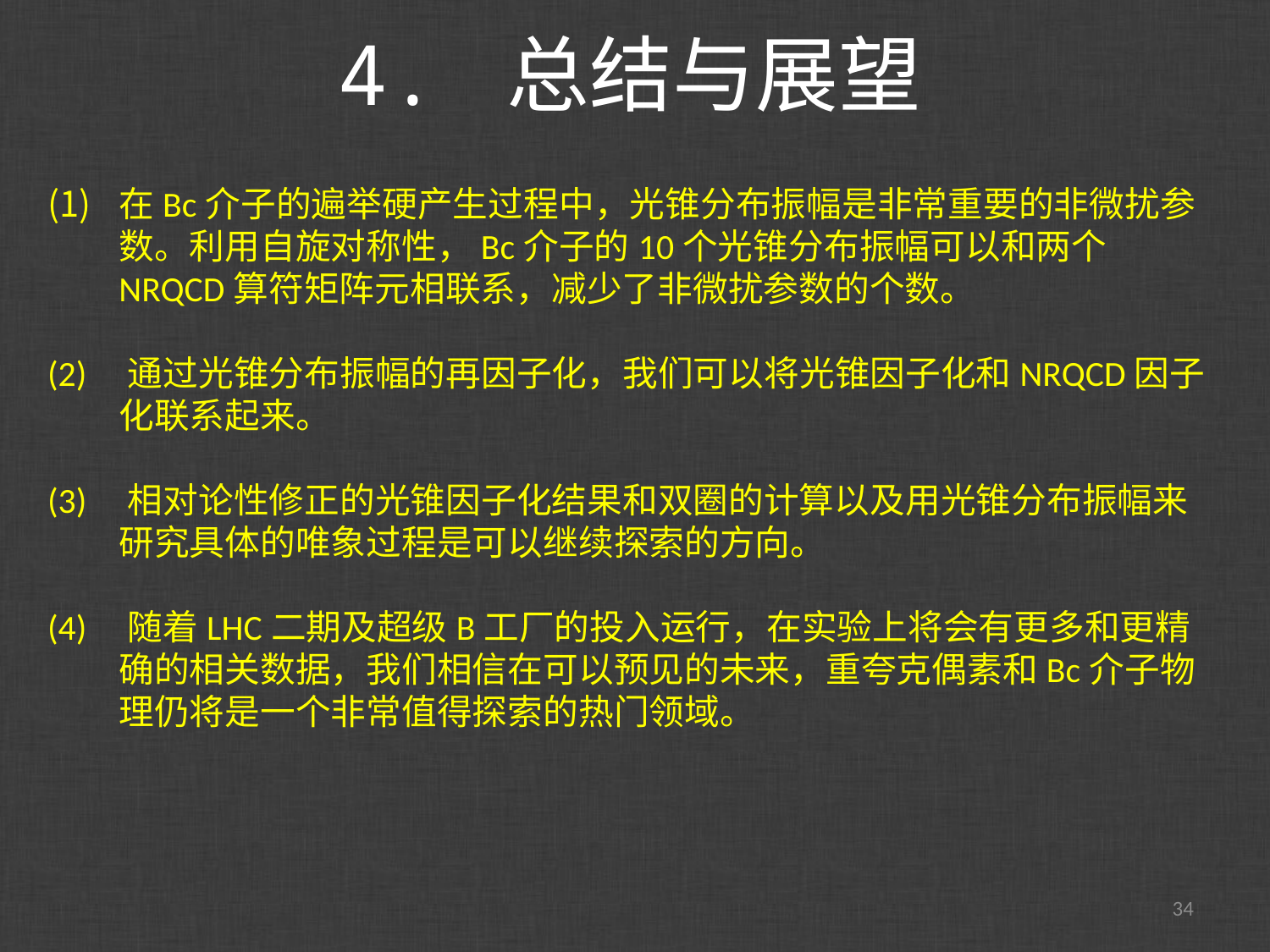

4. 总结与展望

在Bc介子的遍举硬产生过程中，光锥分布振幅是非常重要的非微扰参数。利用自旋对称性，Bc介子的10个光锥分布振幅可以和两个NRQCD算符矩阵元相联系，减少了非微扰参数的个数。

(2)    通过光锥分布振幅的再因子化，我们可以将光锥因子化和NRQCD因子化联系起来。

(3)    相对论性修正的光锥因子化结果和双圈的计算以及用光锥分布振幅来研究具体的唯象过程是可以继续探索的方向。

(4)    随着LHC二期及超级B工厂的投入运行，在实验上将会有更多和更精确的相关数据，我们相信在可以预见的未来，重夸克偶素和Bc介子物理仍将是一个非常值得探索的热门领域。

34